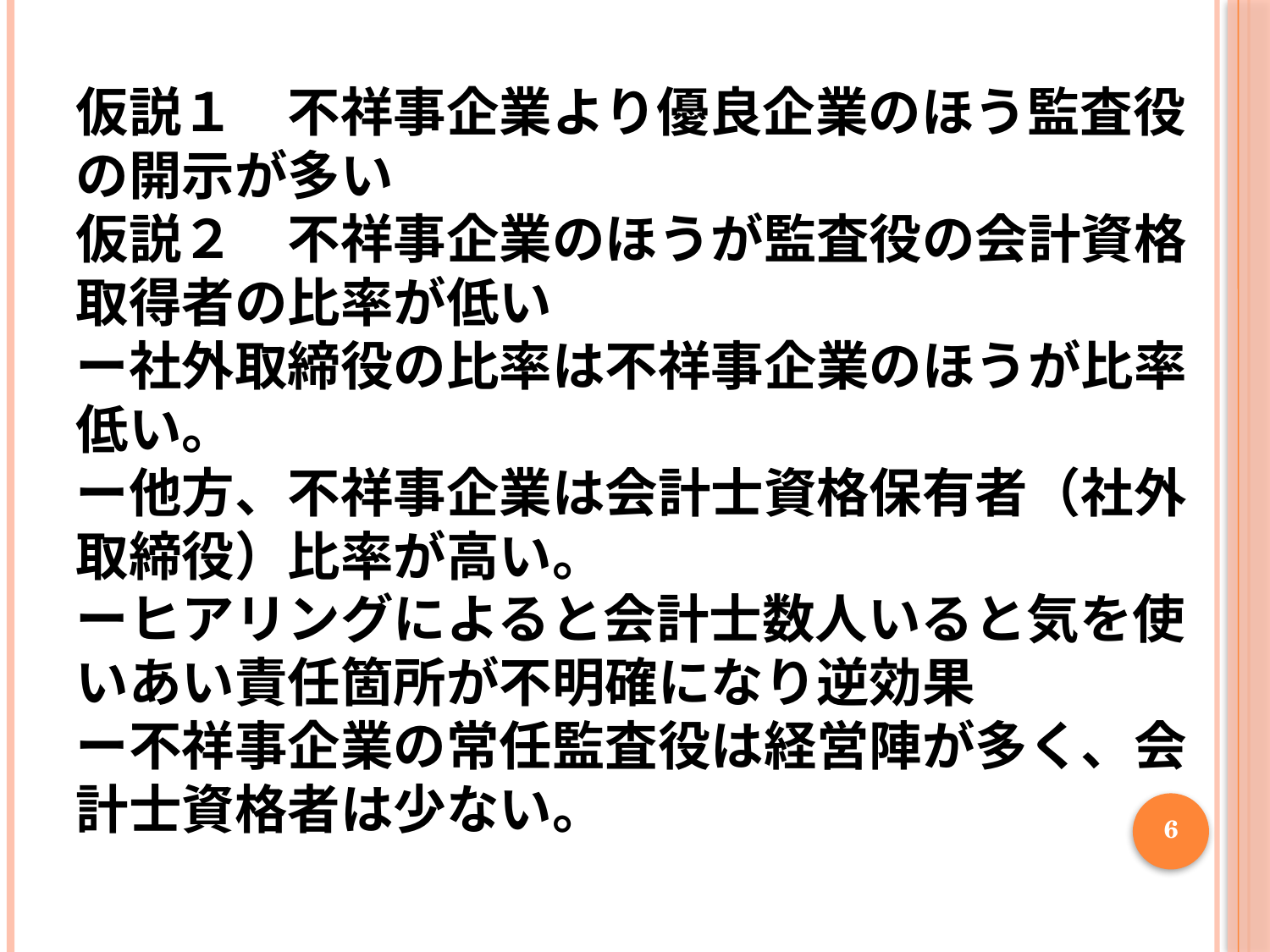

# 仮説１　不祥事企業より優良企業のほう監査役の開示が多い　 仮説２　不祥事企業のほうが監査役の会計資格取得者の比率が低い ー社外取締役の比率は不祥事企業のほうが比率低い。 ー他方、不祥事企業は会計士資格保有者（社外取締役）比率が高い。 ーヒアリングによると会計士数人いると気を使いあい責任箇所が不明確になり逆効果 ー不祥事企業の常任監査役は経営陣が多く、会計士資格者は少ない。
6